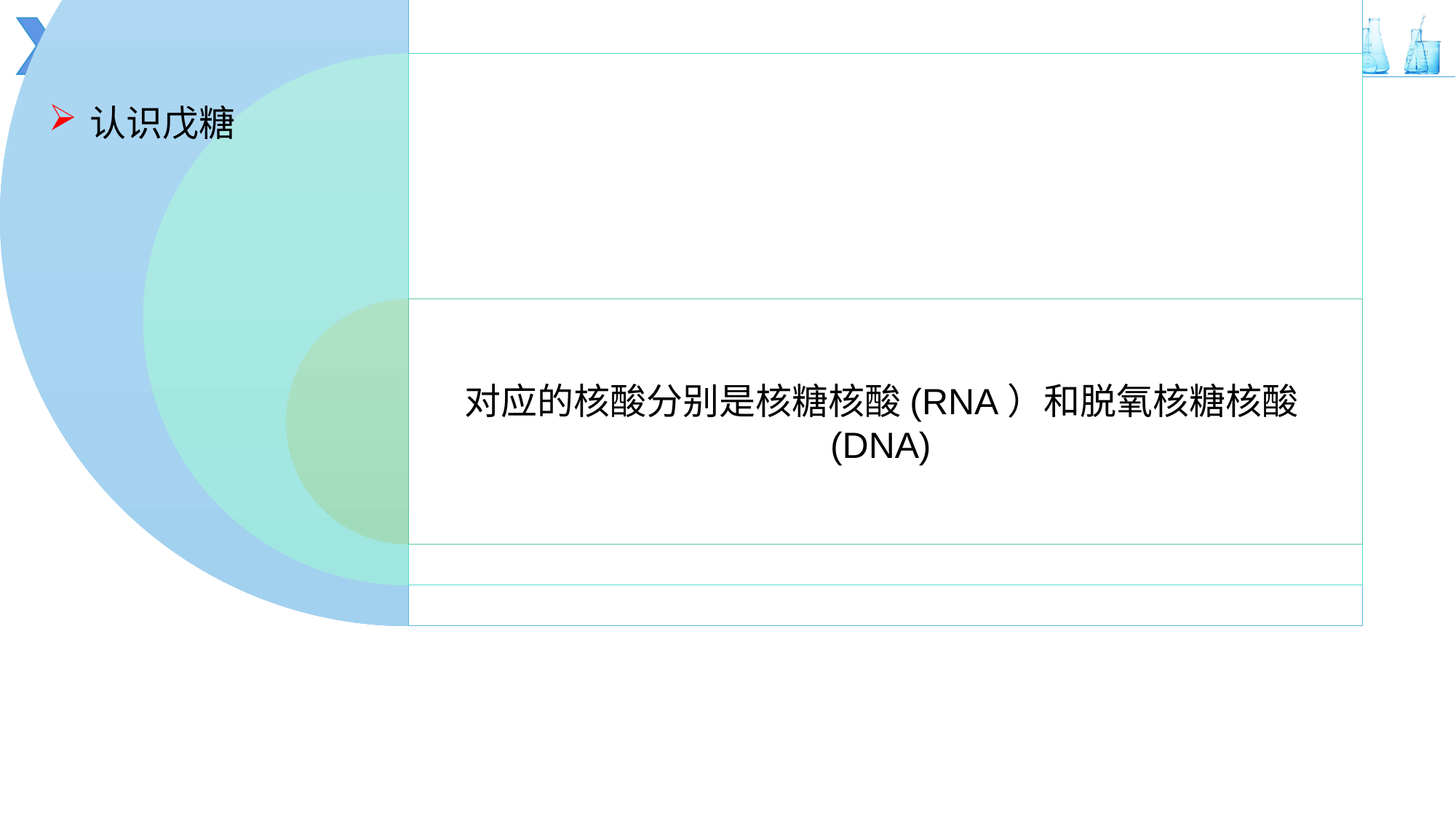

核酸的组成
认识戊糖
戊糖是核糖或脱氧核糖
均以环状结构存在于核酸中
对应的核酸分别是核糖核酸(RNA）和脱氧核糖核酸(DNA)